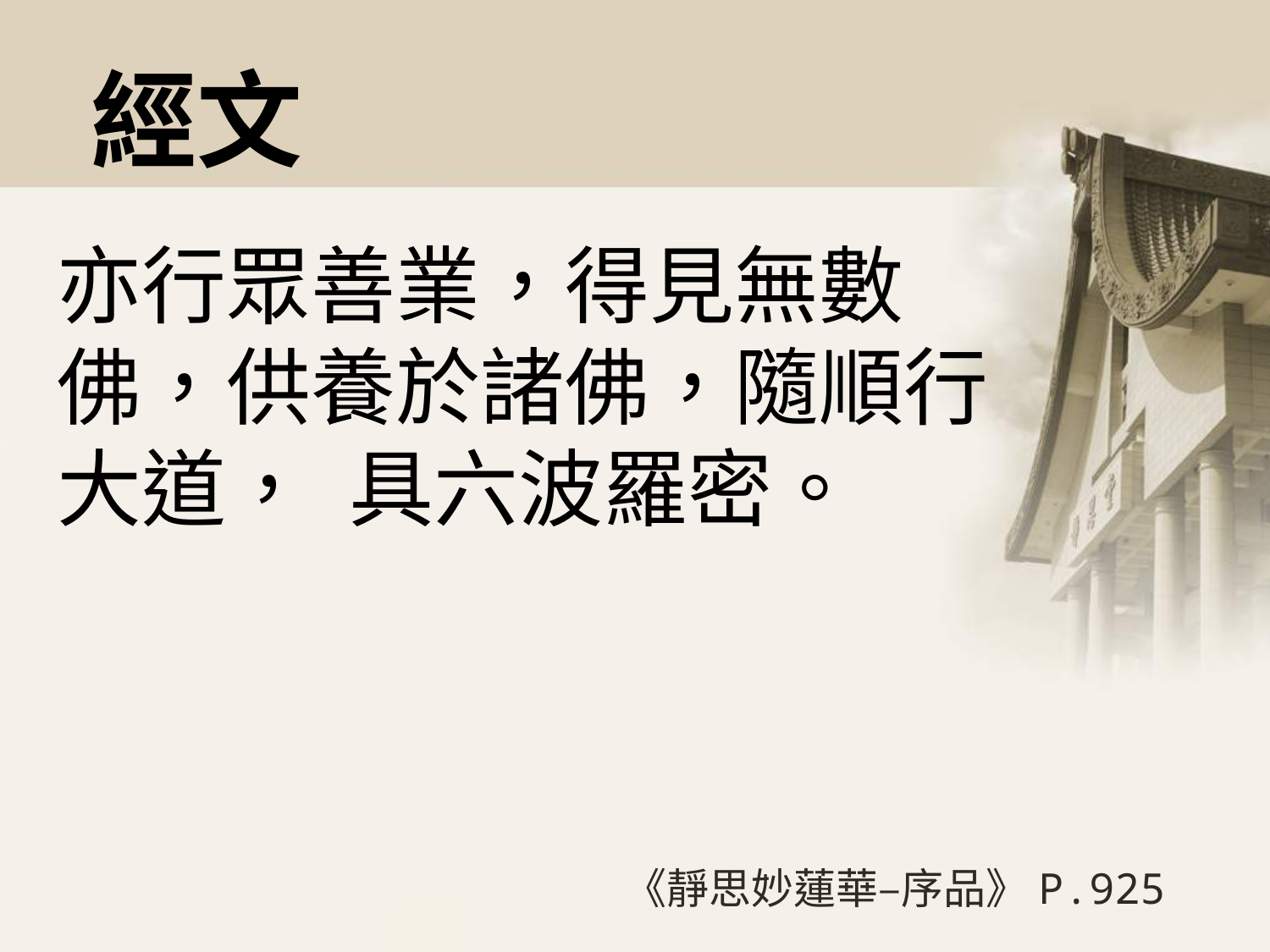

經文
亦行眾善業，得見無數佛，供養於諸佛，隨順行大道，  具六波羅密。
《靜思妙蓮華–序品》P.925